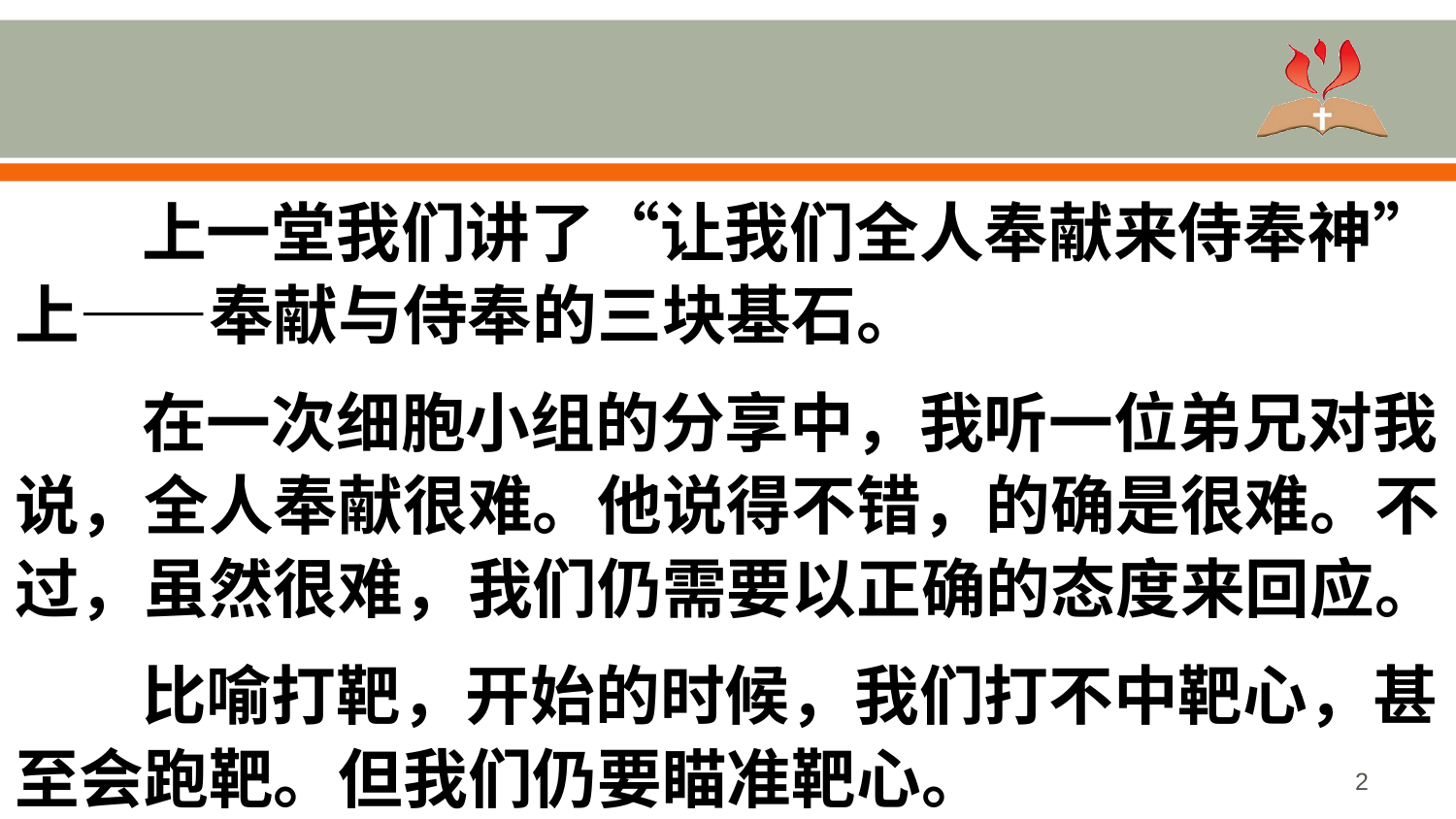

上一堂我们讲了“让我们全人奉献来侍奉神”上——奉献与侍奉的三块基石。
在一次细胞小组的分享中，我听一位弟兄对我说，全人奉献很难。他说得不错，的确是很难。不过，虽然很难，我们仍需要以正确的态度来回应。
比喻打靶，开始的时候，我们打不中靶心，甚至会跑靶。但我们仍要瞄准靶心。

2